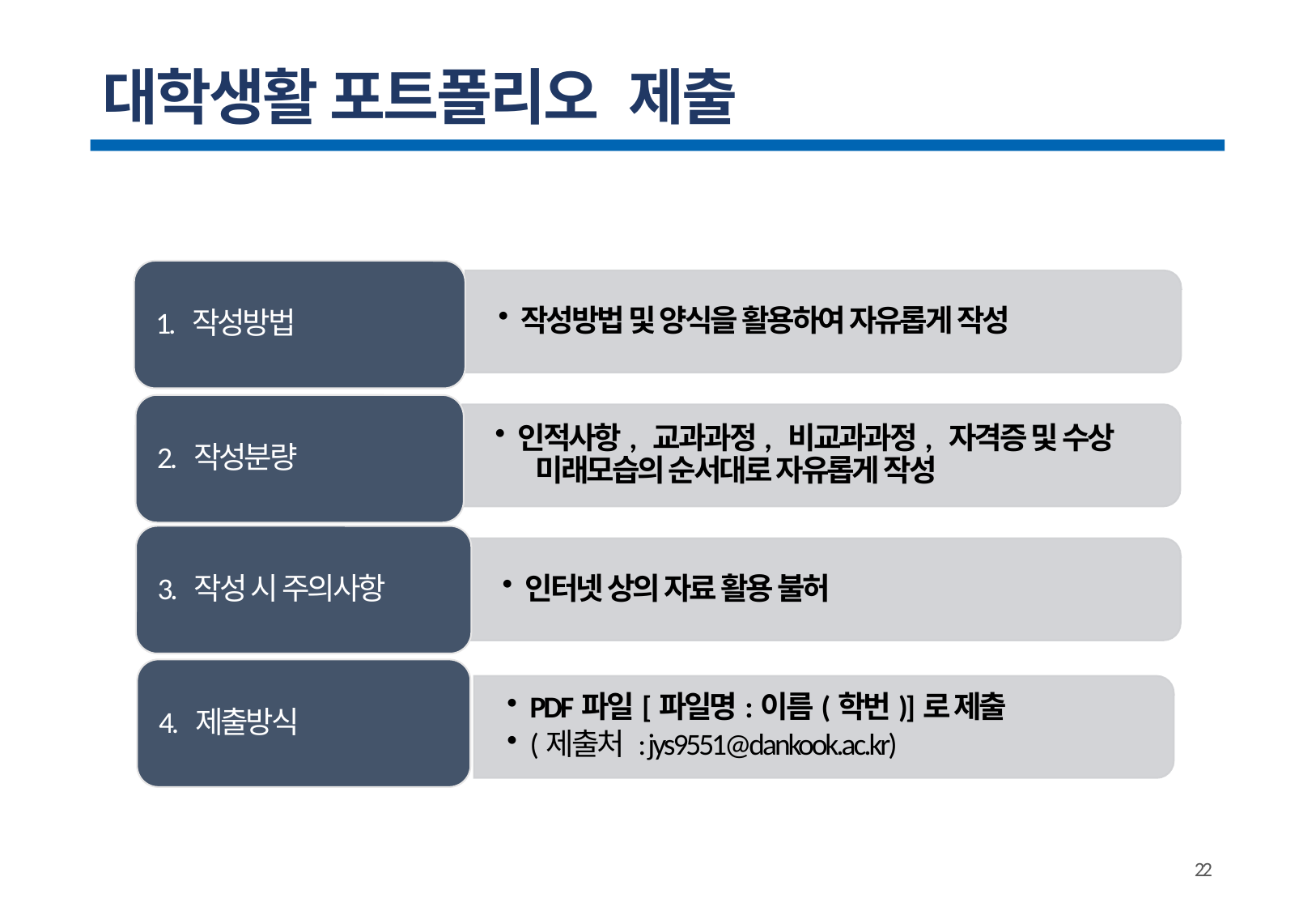

대학생활 포트폴리오  제출
작성방법 및 양식을 활용하여 자유롭게 작성
1.  작성방법
인적사항,  교과과정,  비교과과정,  자격증 및 수상        미래모습의 순서대로 자유롭게 작성
2.  작성분량
인터넷 상의 자료 활용 불허
3.  작성 시 주의사항
PDF파일[파일명:이름(학번)]로 제출
(제출처 : jys9551@dankook.ac.kr)
4.  제출방식
22